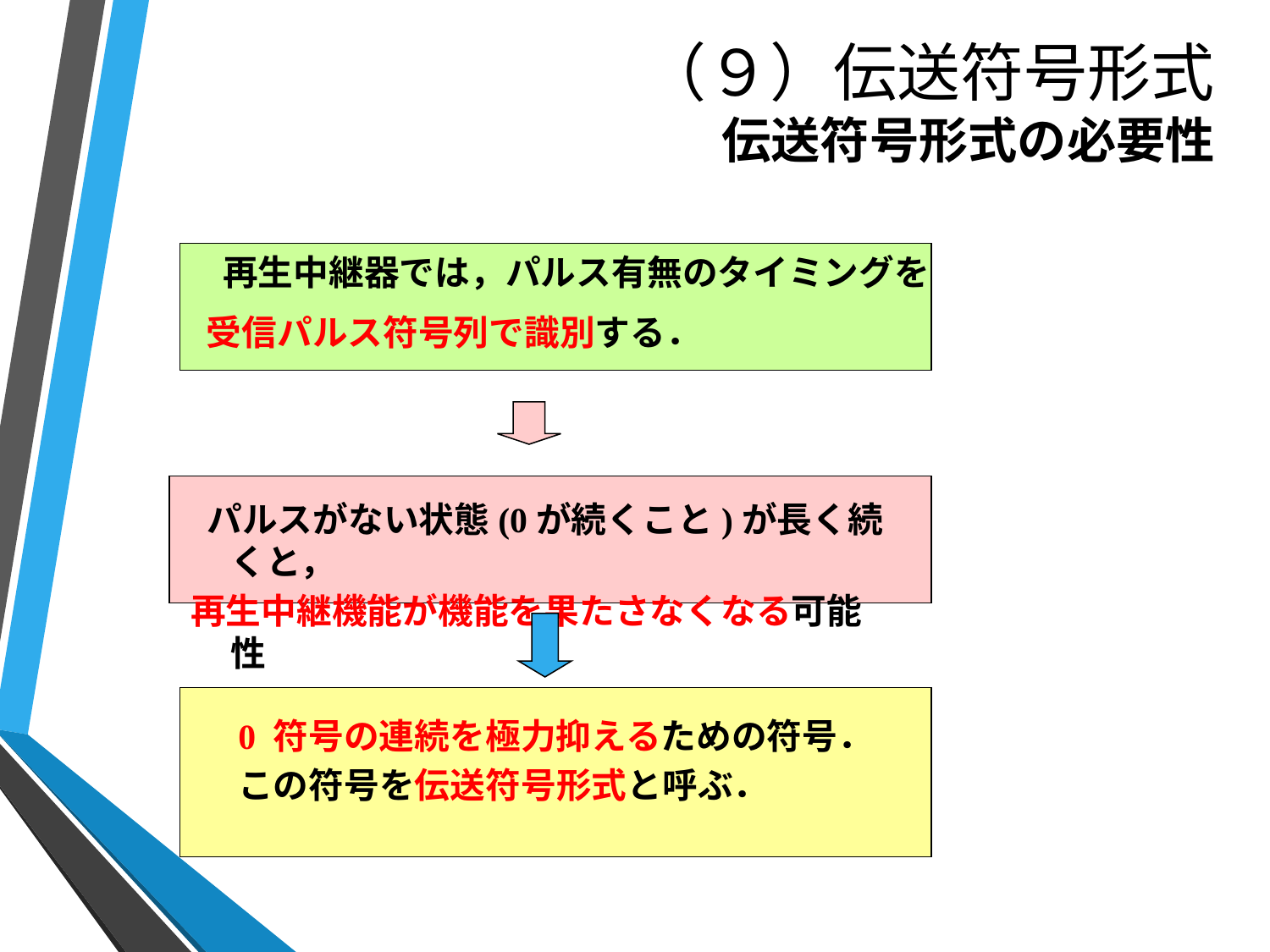

# （９）伝送符号形式 伝送符号形式の必要性

 再生中継器では，パルス有無のタイミングを
受信パルス符号列で識別する．

 パルスがない状態(0が続くこと)が長く続くと，
再生中継機能が機能を果たさなくなる可能性

0 符号の連続を極力抑えるための符号．
この符号を伝送符号形式と呼ぶ．